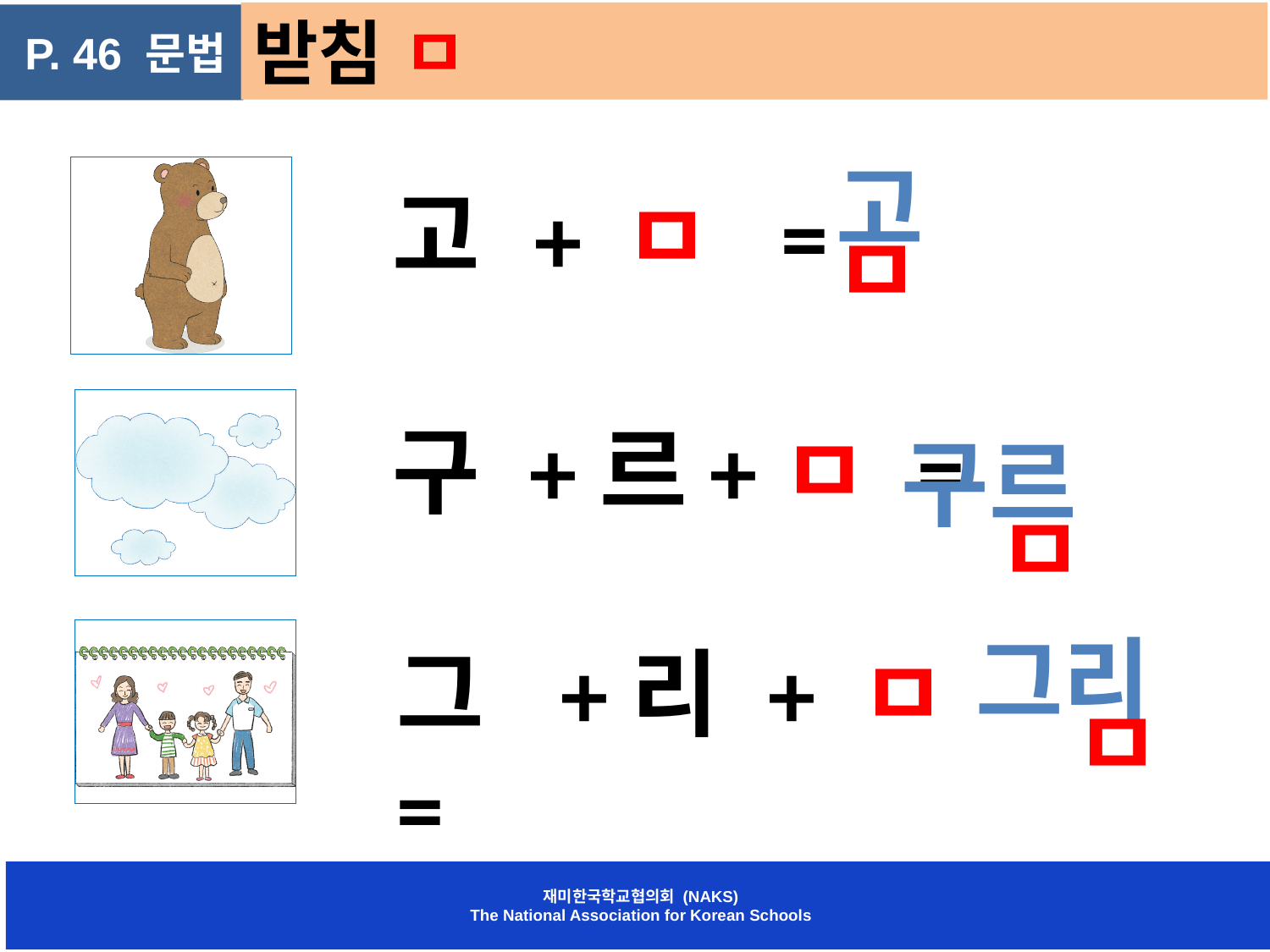

받침 ㅁ
 P. 46 문법
고

고
=
ㅁ
+
ㅁ

구 +르+ㅁ =
구르
ㅁ
그리

그  +리 + ㅁ =
ㅁ
재미한국학교협의회 (NAKS)
The National Association for Korean Schools